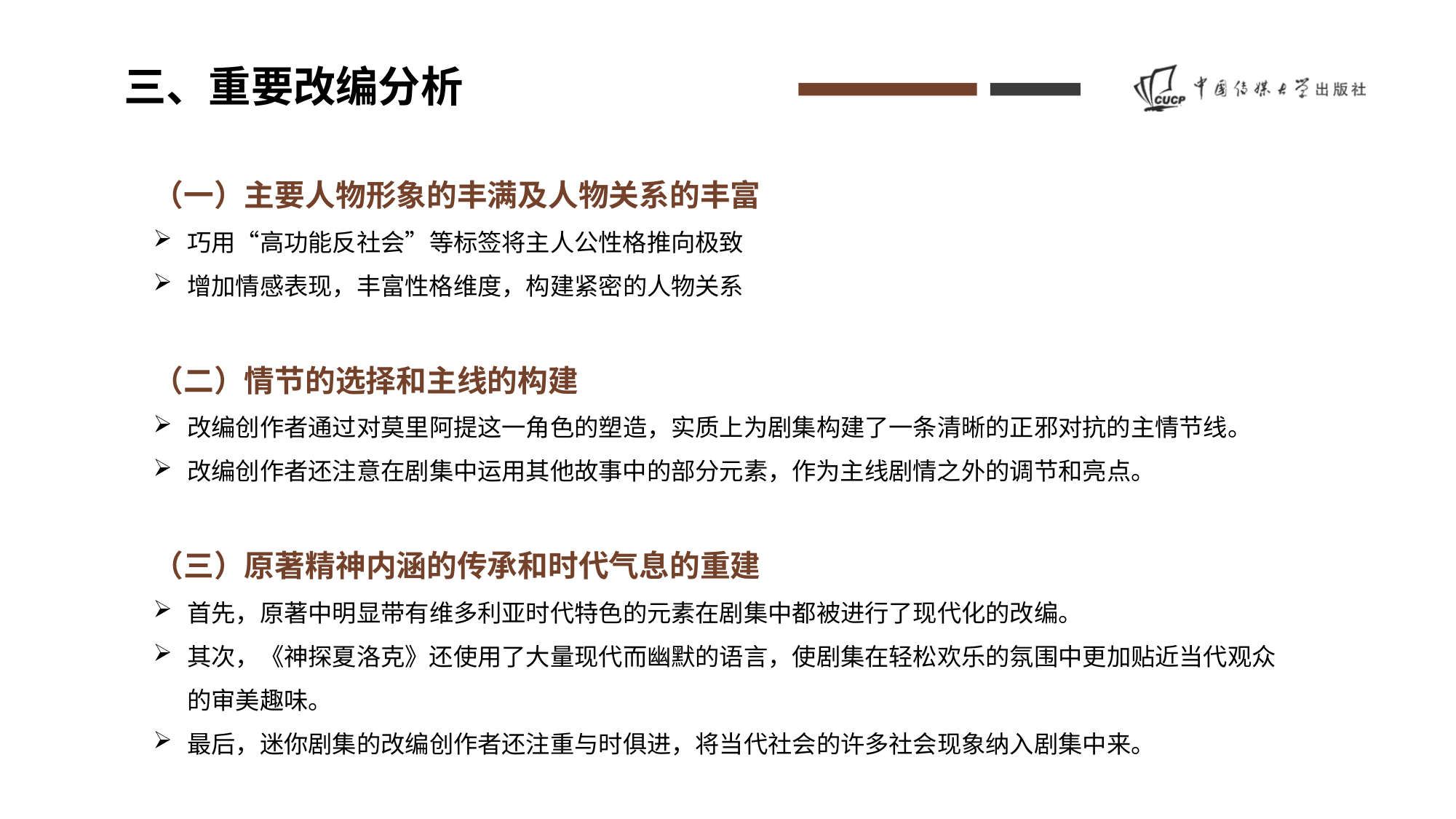

三、重要改编分析

（一）主要人物形象的丰满及人物关系的丰富
巧用“高功能反社会”等标签将主人公性格推向极致
增加情感表现，丰富性格维度，构建紧密的人物关系

（二）情节的选择和主线的构建
改编创作者通过对莫里阿提这一角色的塑造，实质上为剧集构建了一条清晰的正邪对抗的主情节线。
改编创作者还注意在剧集中运用其他故事中的部分元素，作为主线剧情之外的调节和亮点。

（三）原著精神内涵的传承和时代气息的重建
首先，原著中明显带有维多利亚时代特色的元素在剧集中都被进行了现代化的改编。
其次，《神探夏洛克》还使用了大量现代而幽默的语言，使剧集在轻松欢乐的氛围中更加贴近当代观众的审美趣味。
最后，迷你剧集的改编创作者还注重与时俱进，将当代社会的许多社会现象纳入剧集中来。